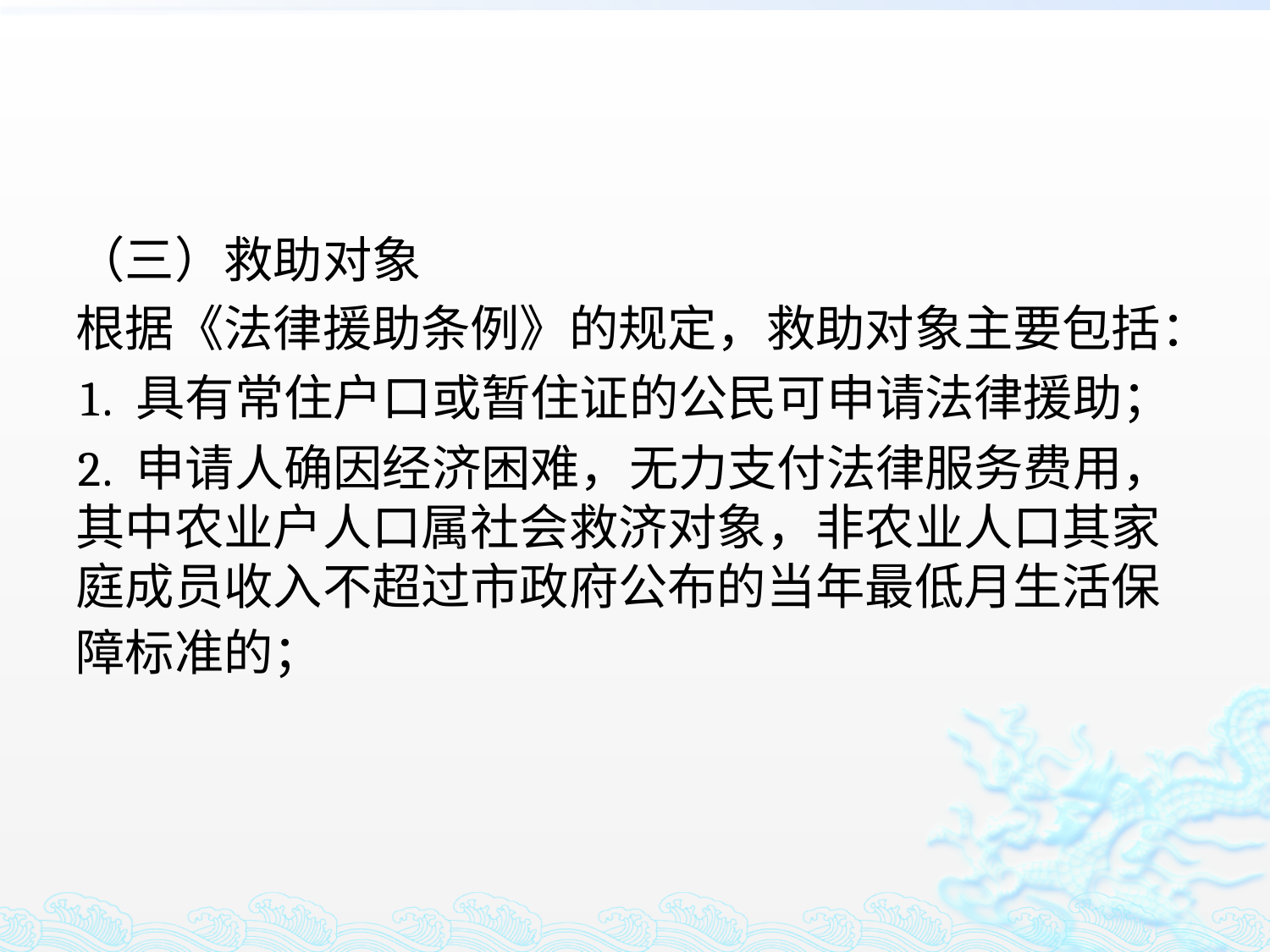

#
（三）救助对象
根据《法律援助条例》的规定，救助对象主要包括：
1. 具有常住户口或暂住证的公民可申请法律援助；
2. 申请人确因经济困难，无力支付法律服务费用，其中农业户人口属社会救济对象，非农业人口其家庭成员收入不超过市政府公布的当年最低月生活保障标准的；